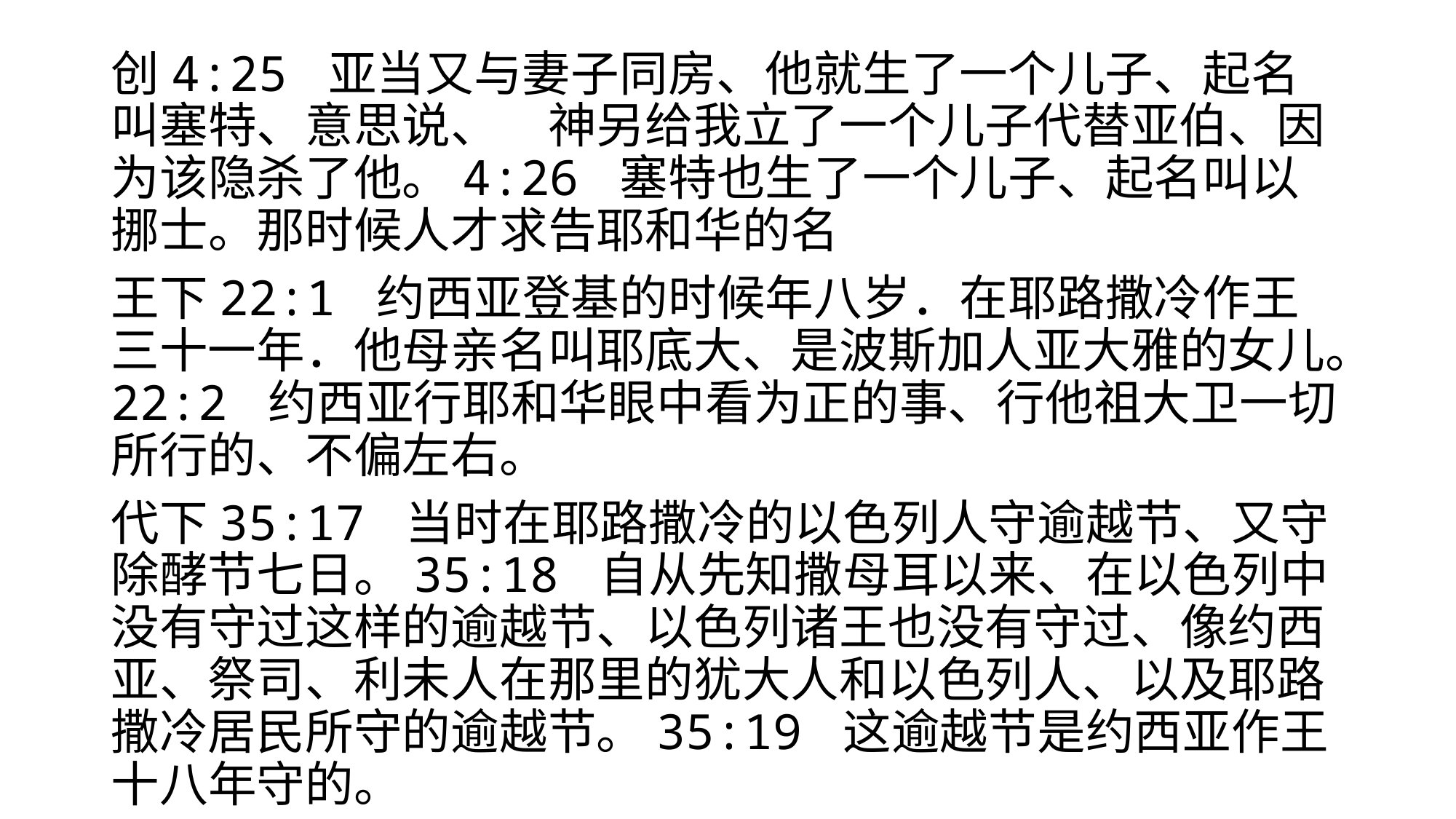

#
创4:25 亚当又与妻子同房、他就生了一个儿子、起名叫塞特、意思说、　神另给我立了一个儿子代替亚伯、因为该隐杀了他。4:26 塞特也生了一个儿子、起名叫以挪士。那时候人才求告耶和华的名
王下22:1 约西亚登基的时候年八岁．在耶路撒冷作王三十一年．他母亲名叫耶底大、是波斯加人亚大雅的女儿。22:2 约西亚行耶和华眼中看为正的事、行他祖大卫一切所行的、不偏左右。
代下35:17 当时在耶路撒冷的以色列人守逾越节、又守除酵节七日。35:18 自从先知撒母耳以来、在以色列中没有守过这样的逾越节、以色列诸王也没有守过、像约西亚、祭司、利未人在那里的犹大人和以色列人、以及耶路撒冷居民所守的逾越节。35:19 这逾越节是约西亚作王十八年守的。